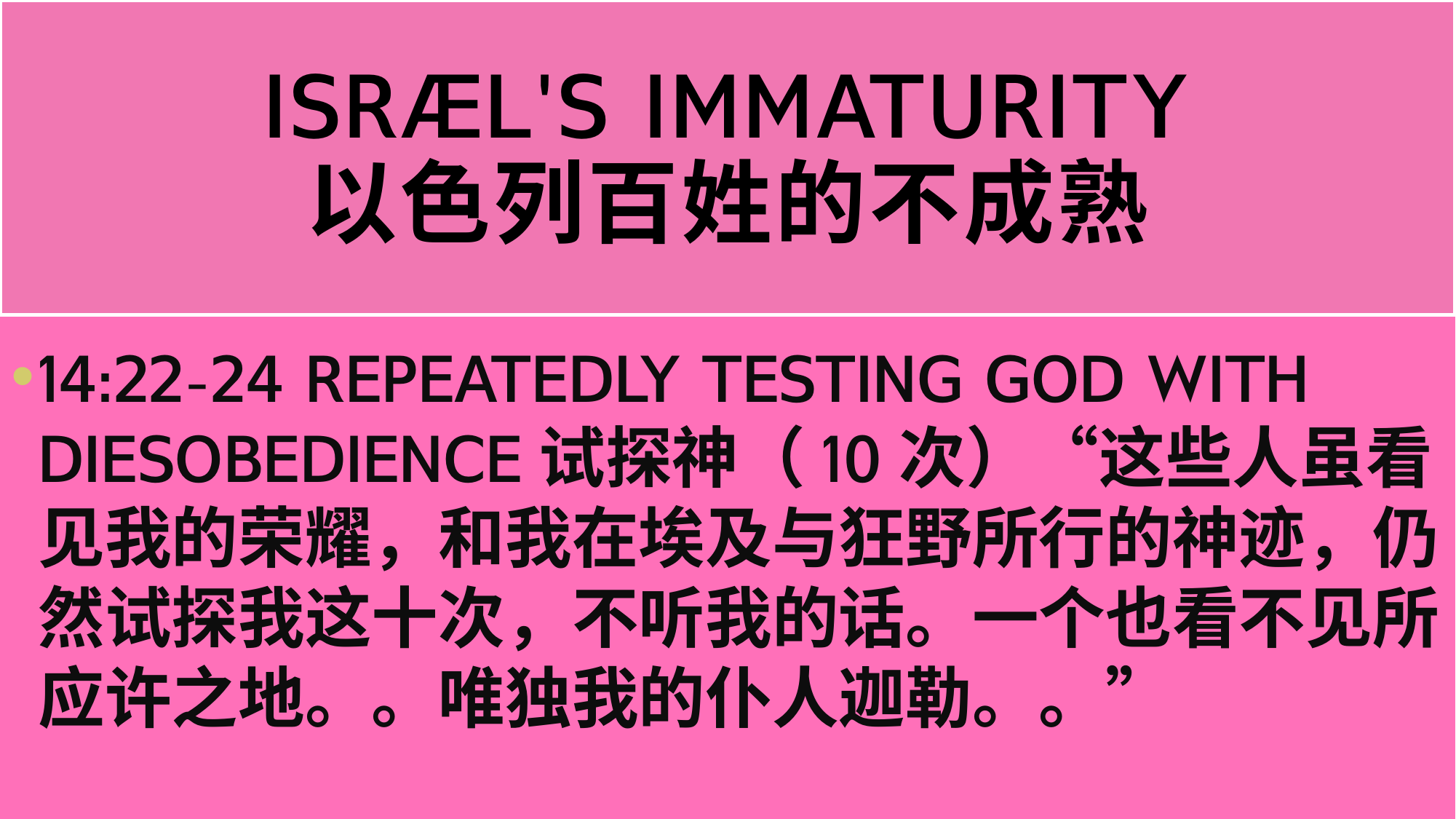

# ISRAEL'S IMMATURITY 以色列百姓的不成熟
14:22-24 REPEATEDLY TESTING GOD WITH DIESOBEDIENCE试探神（10次）“这些人虽看见我的荣耀，和我在埃及与狂野所行的神迹，仍然试探我这十次，不听我的话。一个也看不见所应许之地。。唯独我的仆人迦勒。。”